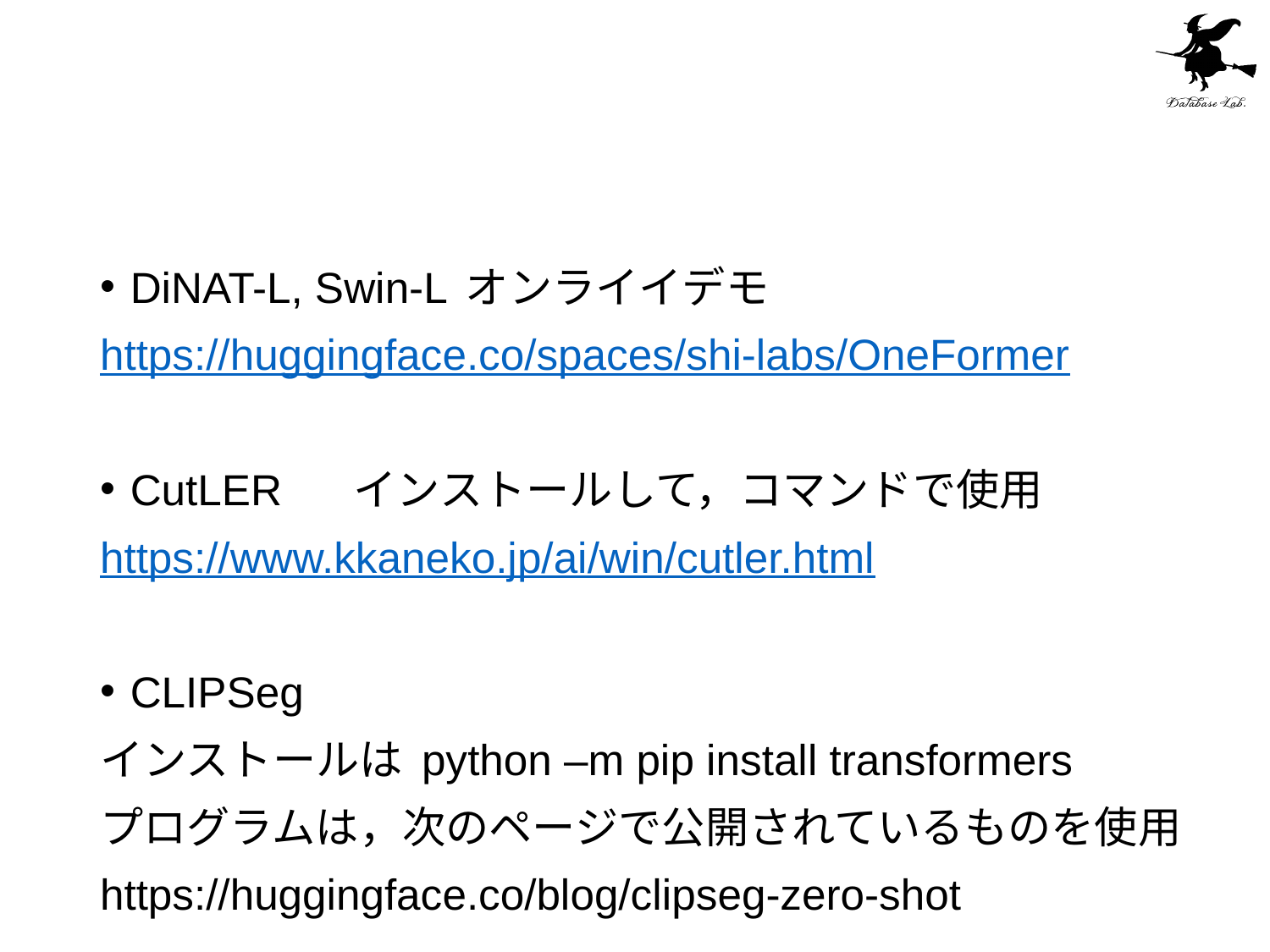

#
DiNAT-L, Swin-L	オンライイデモ
https://huggingface.co/spaces/shi-labs/OneFormer

CutLER		インストールして，コマンドで使用
https://www.kkaneko.jp/ai/win/cutler.html

CLIPSeg
インストールは python –m pip install transformers
プログラムは，次のページで公開されているものを使用
https://huggingface.co/blog/clipseg-zero-shot